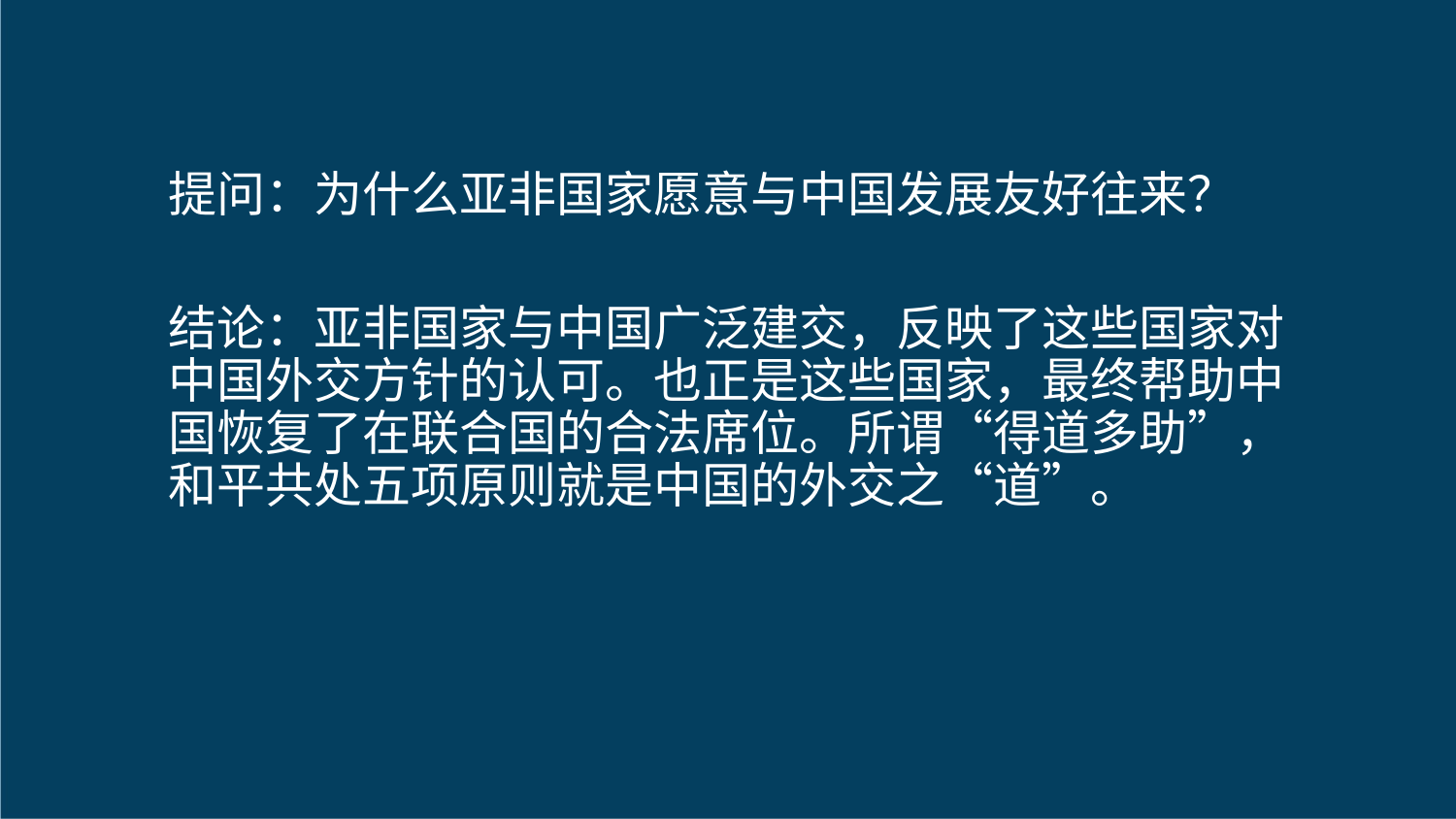

提问：为什么亚非国家愿意与中国发展友好往来？

结论：亚非国家与中国广泛建交，反映了这些国家对中国外交方针的认可。也正是这些国家，最终帮助中国恢复了在联合国的合法席位。所谓“得道多助”，和平共处五项原则就是中国的外交之“道”。